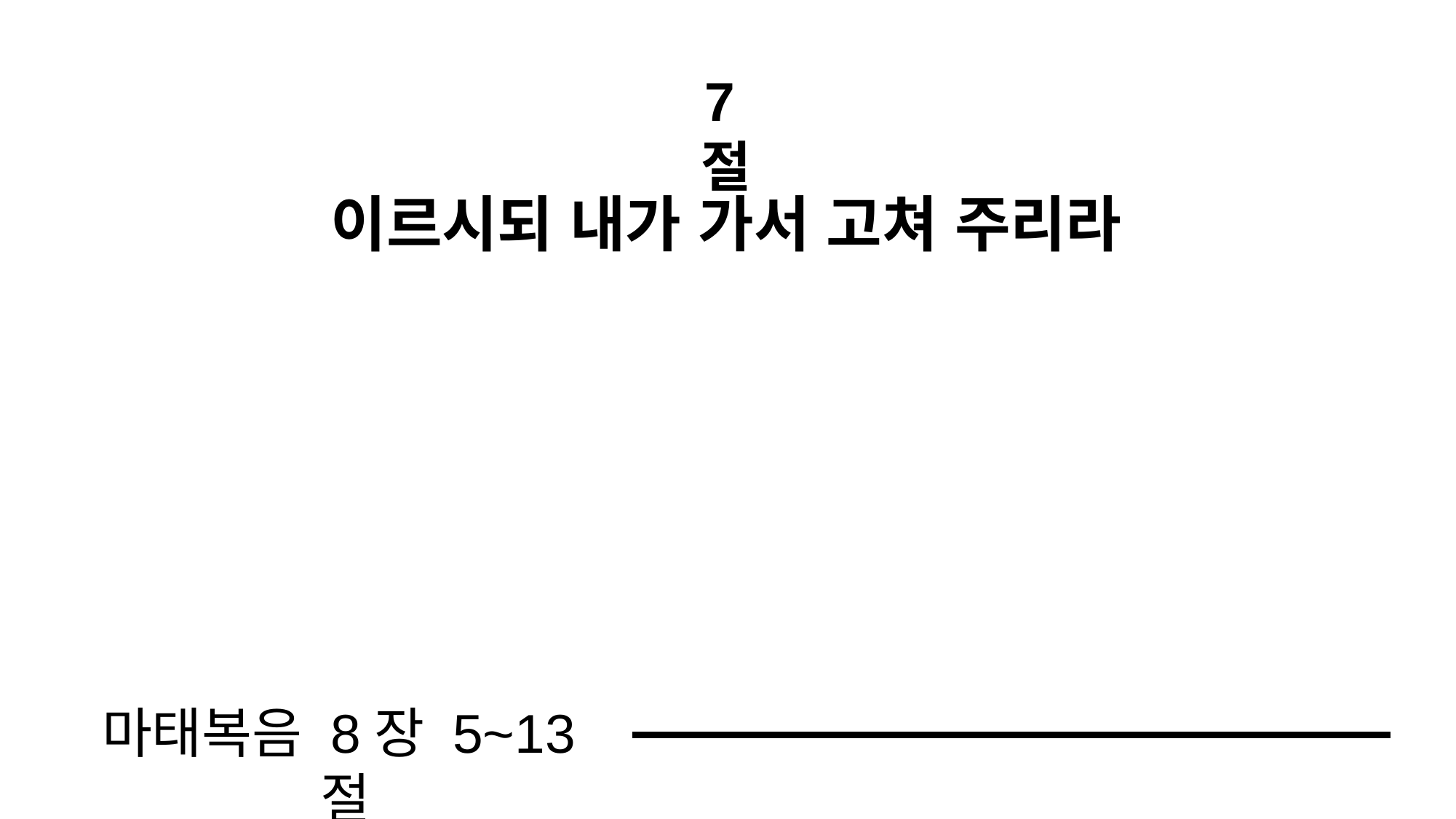

7절
이르시되 내가 가서 고쳐 주리라
마태복음 8장 5~13절